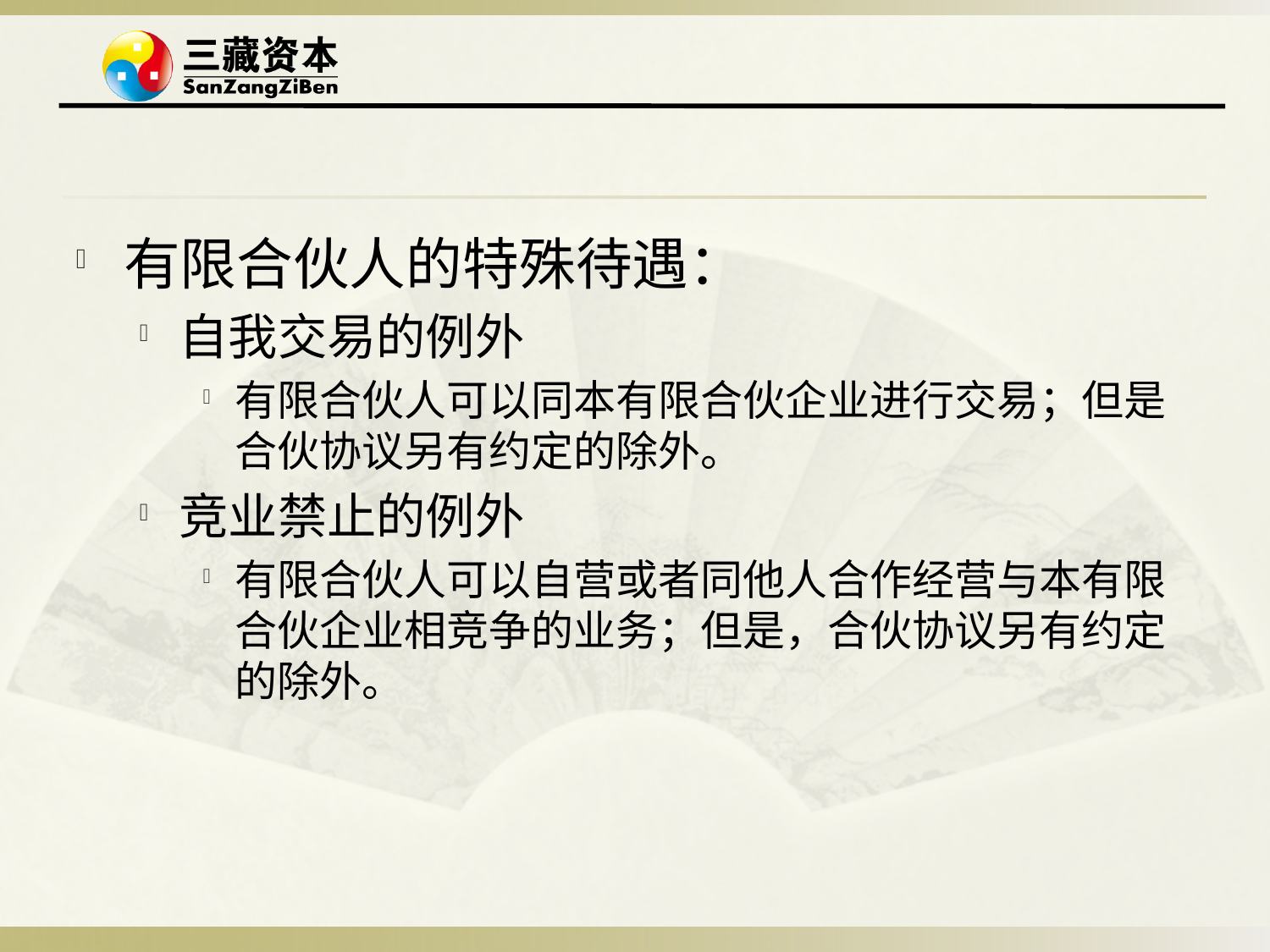

#
有限合伙人的特殊待遇：
自我交易的例外
有限合伙人可以同本有限合伙企业进行交易；但是合伙协议另有约定的除外。
竞业禁止的例外
有限合伙人可以自营或者同他人合作经营与本有限合伙企业相竞争的业务；但是，合伙协议另有约定的除外。